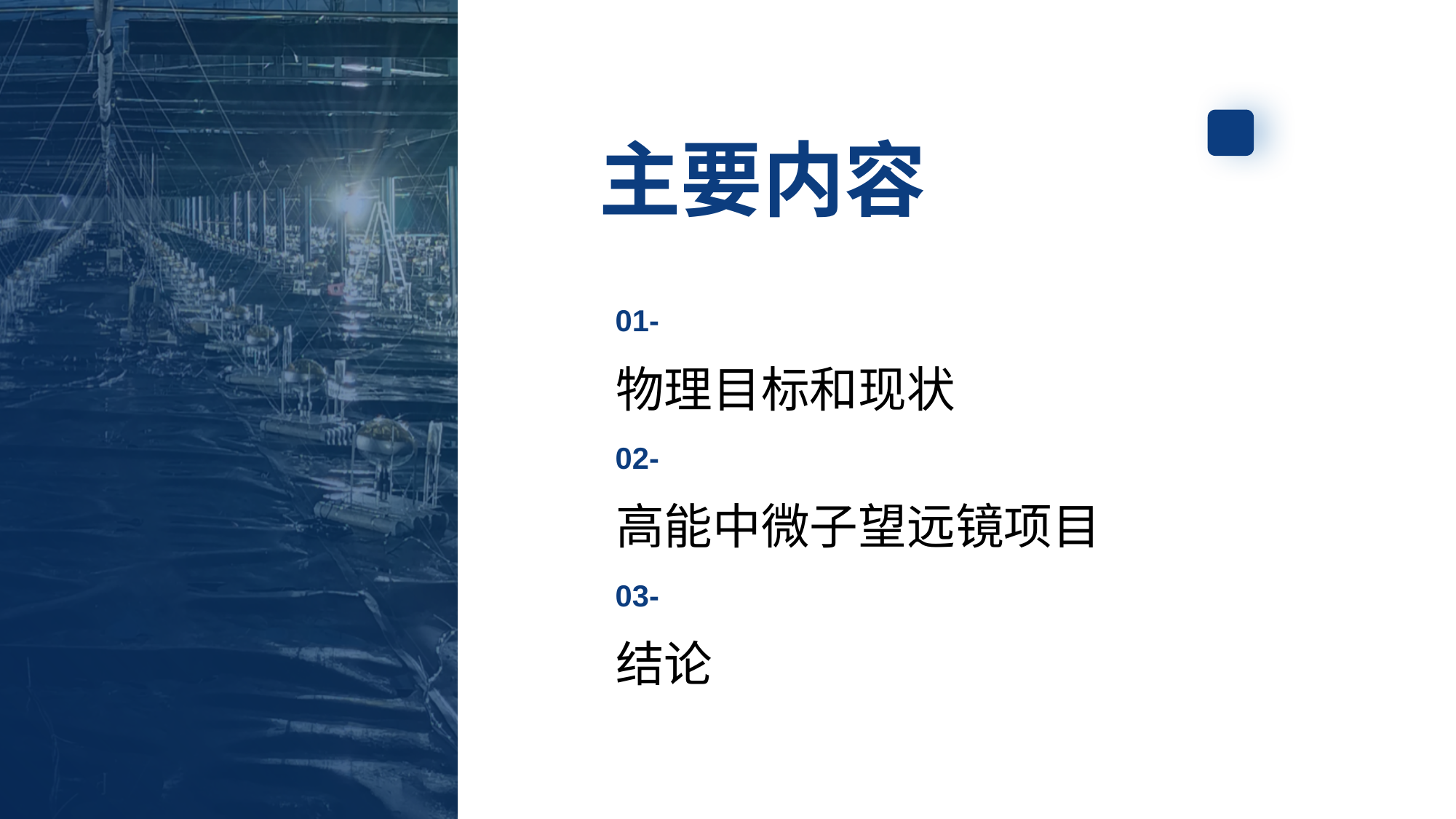

主要内容
01-
物理目标和现状
02-
高能中微子望远镜项目
03-
结论